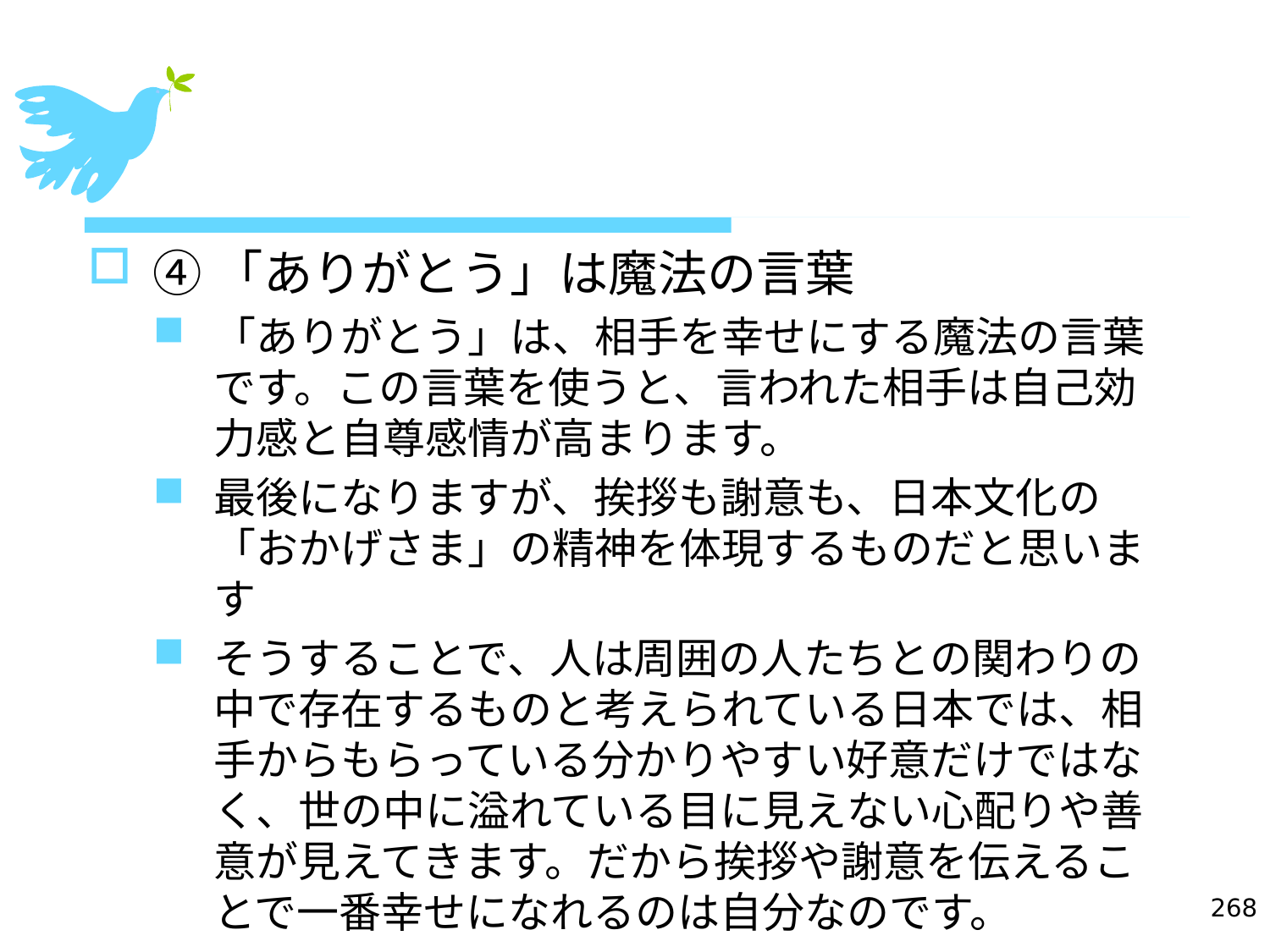

#
④「ありがとう」は魔法の言葉
「ありがとう」は、相手を幸せにする魔法の言葉です。この言葉を使うと、言われた相手は自己効力感と自尊感情が高まります。
最後になりますが、挨拶も謝意も、日本文化の「おかげさま」の精神を体現するものだと思います
そうすることで、人は周囲の人たちとの関わりの中で存在するものと考えられている日本では、相手からもらっている分かりやすい好意だけではなく、世の中に溢れている目に見えない心配りや善意が見えてきます。だから挨拶や謝意を伝えることで一番幸せになれるのは自分なのです。
268